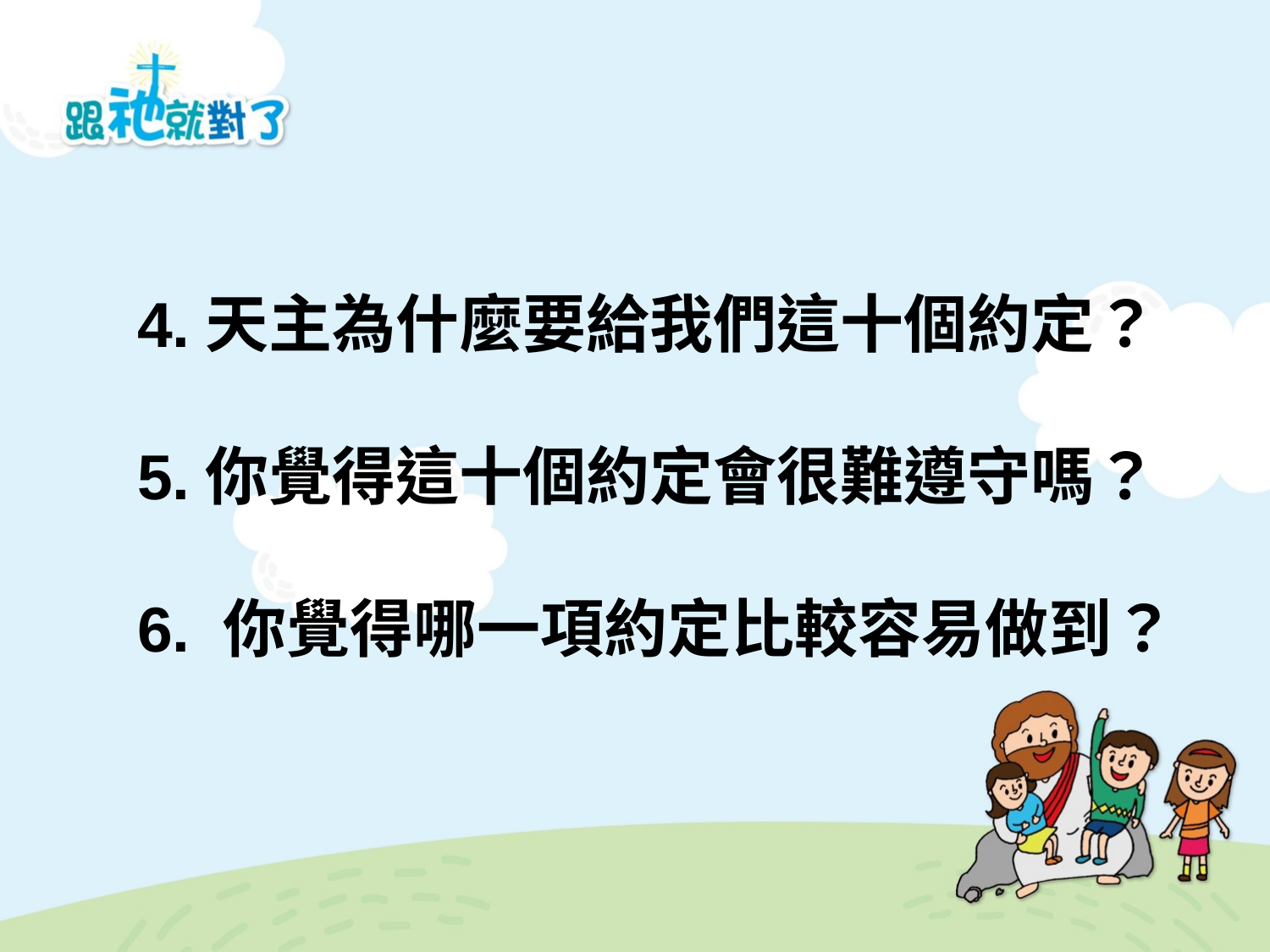

4.天主為什麼要給我們這十個約定？

5.你覺得這十個約定會很難遵守嗎？

6. 你覺得哪一項約定比較容易做到？